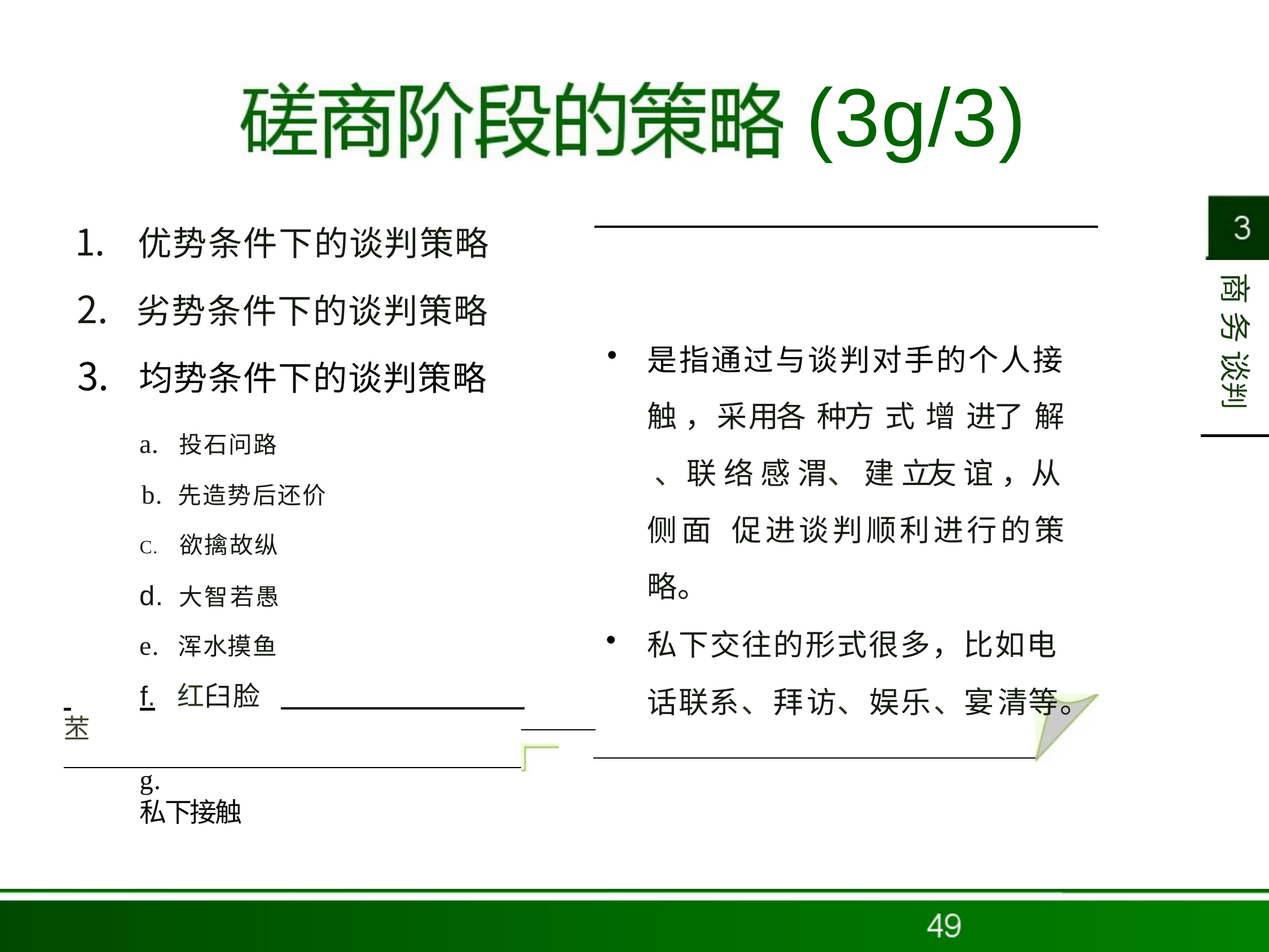

# (3g/3)

优势条件下的谈判策略
劣势条件下的谈判策略
均势条件下的谈判策略

商 务 谈判
是指通过与谈判对手的个人接 触 ，采用各 种方 式 增 进了 解 、 联 络 感 渭、 建 立友 谊 ，从侧面 促进谈判顺利进行的策略。
私下交往的形式很多，比如电 话联系、拜访、娱乐、宴清等。
a.	投石问路
b.

先造势后还价
C.	欲擒故纵
d.	大智若愚
e.
浑水摸鱼
 	f.	红臼脸苤
g.	私下接触